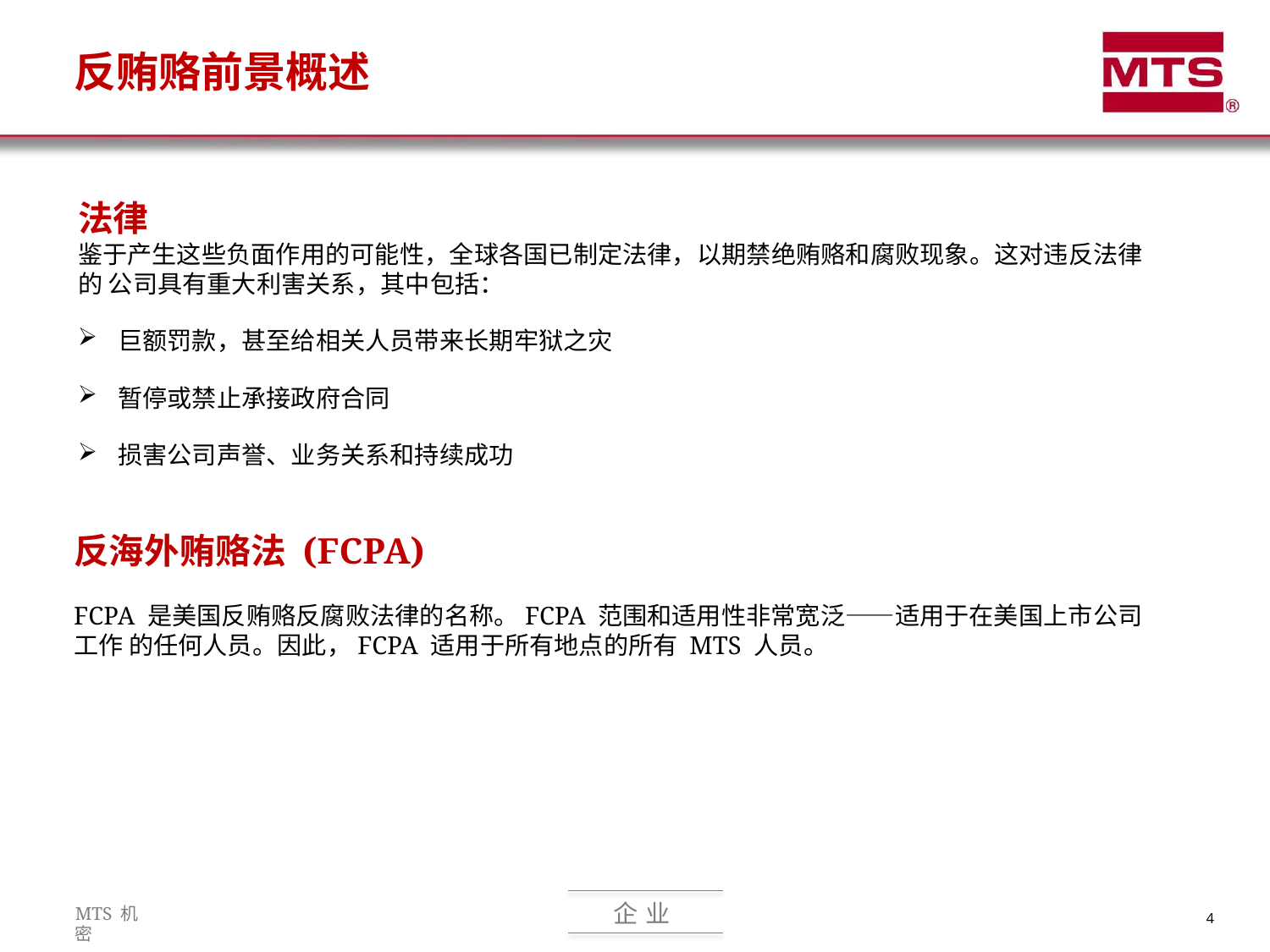

# 反贿赂前景概述
法律
鉴于产生这些负面作用的可能性，全球各国已制定法律，以期禁绝贿赂和腐败现象。这对违反法律的 公司具有重大利害关系，其中包括：

巨额罚款，甚至给相关人员带来长期牢狱之灾

暂停或禁止承接政府合同

损害公司声誉、业务关系和持续成功

反海外贿赂法 (FCPA)
FCPA 是美国反贿赂反腐败法律的名称。FCPA 范围和适用性非常宽泛——适用于在美国上市公司工作 的任何人员。因此，FCPA 适用于所有地点的所有 MTS 人员。
企 业
MTS 机密
4